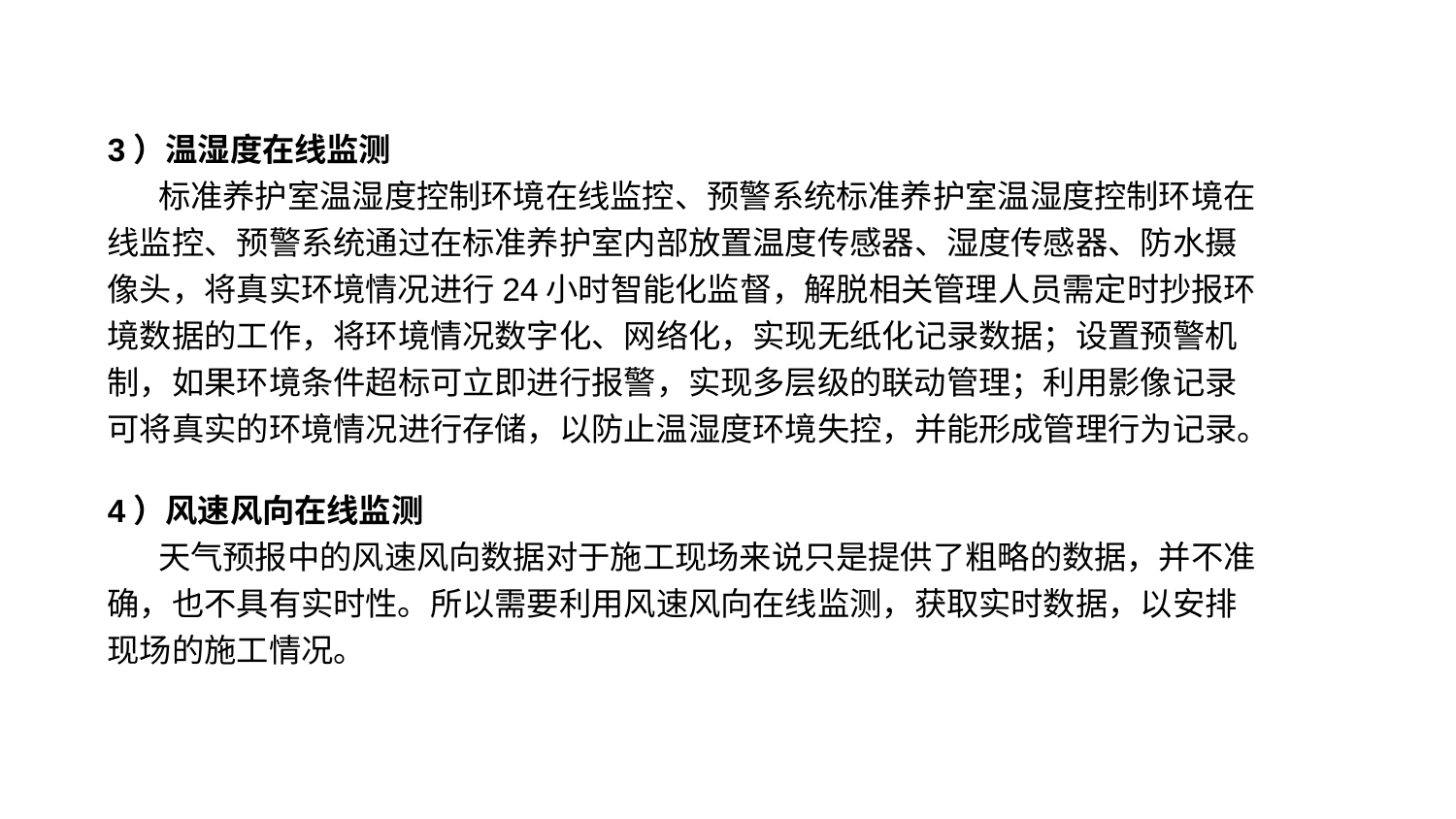

3）温湿度在线监测
       标准养护室温湿度控制环境在线监控、预警系统标准养护室温湿度控制环境在线监控、预警系统通过在标准养护室内部放置温度传感器、湿度传感器、防水摄像头，将真实环境情况进行24小时智能化监督，解脱相关管理人员需定时抄报环境数据的工作，将环境情况数字化、网络化，实现无纸化记录数据；设置预警机制，如果环境条件超标可立即进行报警，实现多层级的联动管理；利用影像记录可将真实的环境情况进行存储，以防止温湿度环境失控，并能形成管理行为记录。

4）风速风向在线监测
       天气预报中的风速风向数据对于施工现场来说只是提供了粗略的数据，并不准确，也不具有实时性。所以需要利用风速风向在线监测，获取实时数据，以安排现场的施工情况。